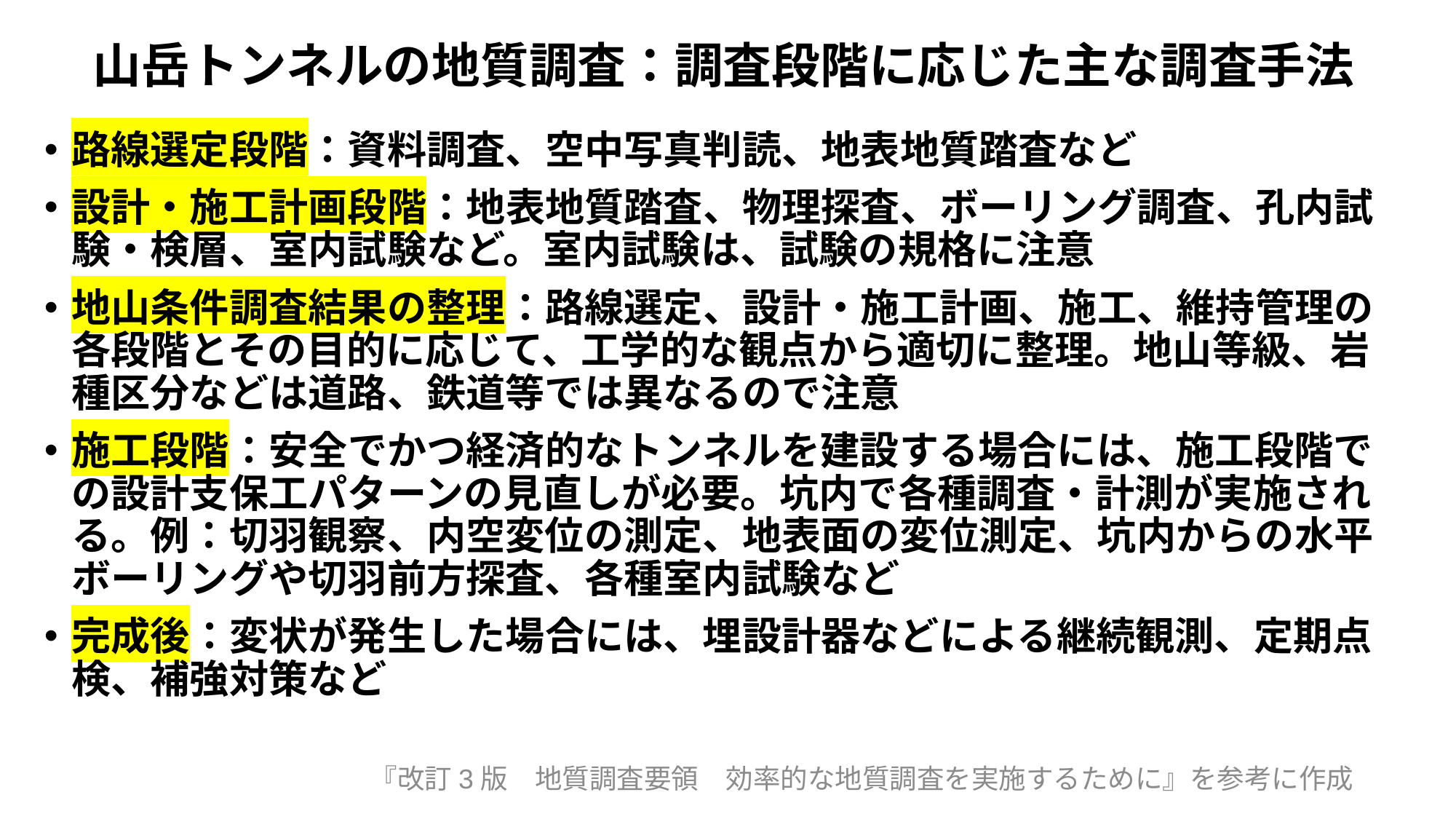

山岳トンネルの地質調査：調査段階に応じた主な調査手法

路線選定段階：資料調査、空中写真判読、地表地質踏査など
設計・施工計画段階：地表地質踏査、物理探査、ボーリング調査、孔内試験・検層、室内試験など。室内試験は、試験の規格に注意
地山条件調査結果の整理：路線選定、設計・施工計画、施工、維持管理の各段階とその目的に応じて、工学的な観点から適切に整理。地山等級、岩種区分などは道路、鉄道等では異なるので注意
施工段階：安全でかつ経済的なトンネルを建設する場合には、施工段階での設計支保工パターンの見直しが必要。坑内で各種調査・計測が実施される。例：切羽観察、内空変位の測定、地表面の変位測定、坑内からの水平ボーリングや切羽前方探査、各種室内試験など
完成後：変状が発生した場合には、埋設計器などによる継続観測、定期点検、補強対策など

『改訂3版　地質調査要領　効率的な地質調査を実施するために』を参考に作成